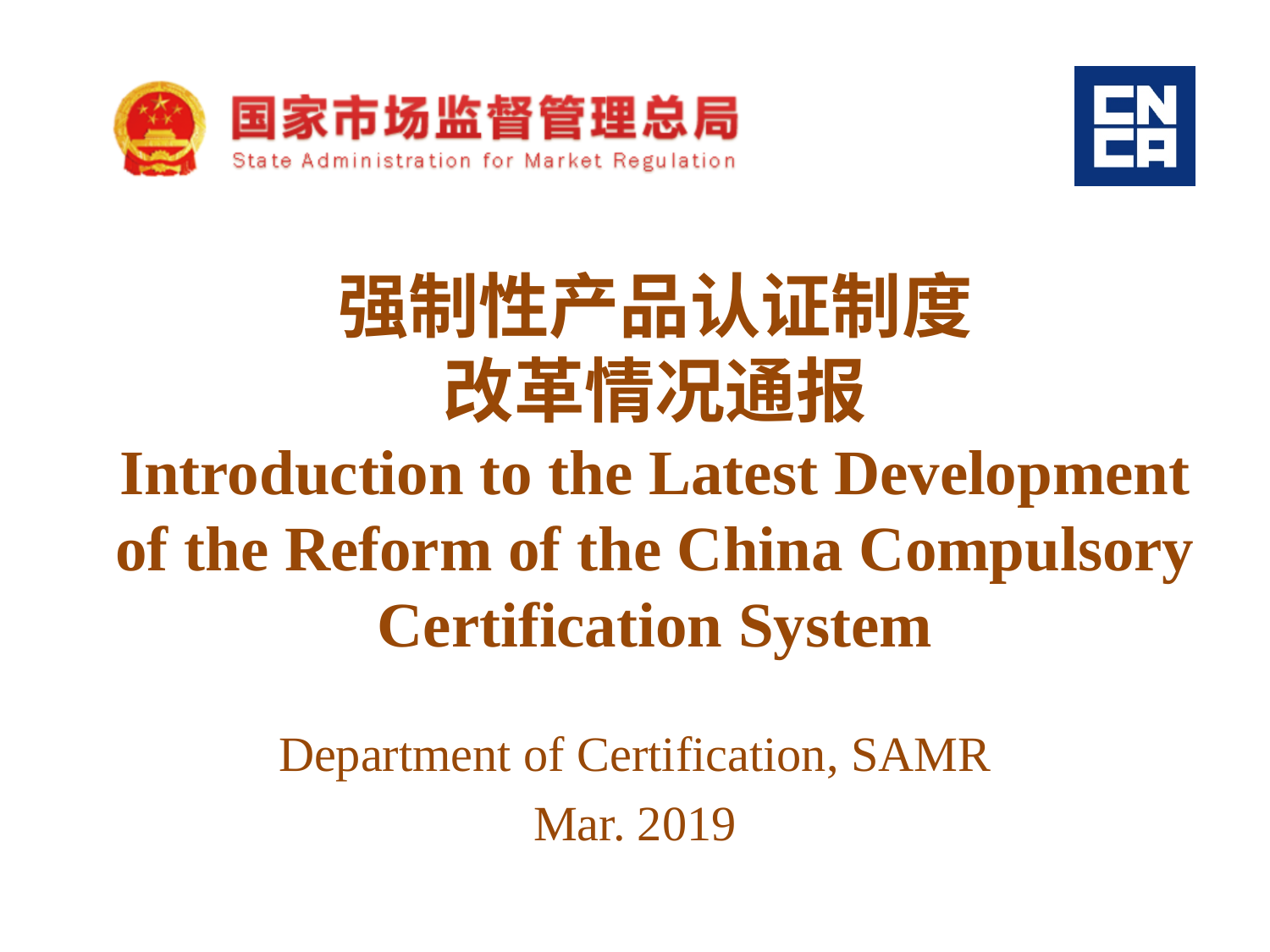

# 强制性产品认证制度 改革情况通报 Introduction to the Latest Development of the Reform of the China Compulsory Certification System
Department of Certification, SAMR
Mar. 2019